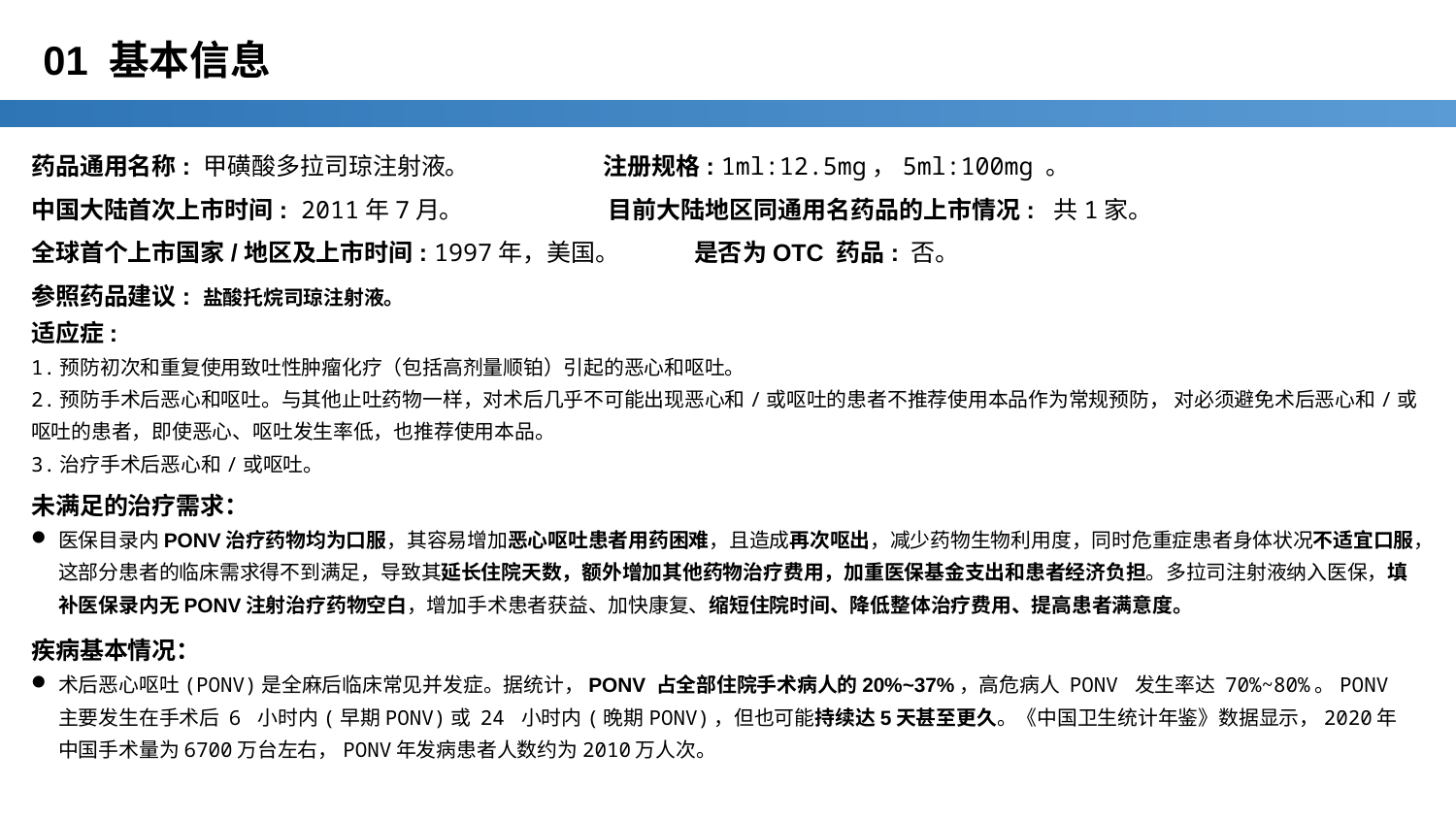

# 01 基本信息
药品通用名称: 甲磺酸多拉司琼注射液。                         注册规格: 1ml:12.5mg，5ml:100mg 。
中国大陆首次上市时间:  2011年7月。                           目前大陆地区同通用名药品的上市情况:  共1家。
全球首个上市国家/地区及上市时间: 1997年，美国。              是否为OTC 药品: 否。
参照药品建议: 盐酸托烷司琼注射液。
适应症:
1.预防初次和重复使用致吐性肿瘤化疗（包括高剂量顺铂）引起的恶心和呕吐。
2.预防手术后恶心和呕吐。与其他止吐药物一样，对术后几乎不可能出现恶心和/或呕吐的患者不推荐使用本品作为常规预防， 对必须避免术后恶心和/或呕吐的患者，即使恶心、呕吐发生率低，也推荐使用本品。
3.治疗手术后恶心和/或呕吐。
未满足的治疗需求：
医保目录内PONV治疗药物均为口服，其容易增加恶心呕吐患者用药困难，且造成再次呕出，减少药物生物利用度，同时危重症患者身体状况不适宜口服，这部分患者的临床需求得不到满足，导致其延长住院天数，额外增加其他药物治疗费用，加重医保基金支出和患者经济负担。多拉司注射液纳入医保，填补医保录内无PONV注射治疗药物空白，增加手术患者获益、加快康复、缩短住院时间、降低整体治疗费用、提高患者满意度。
疾病基本情况：
术后恶心呕吐(PONV)是全麻后临床常见并发症。据统计，PONV 占全部住院手术病人的20%~37%，高危病人 PONV 发生率达 70%~80%。PONV 主要发生在手术后 6 小时内(早期PONV)或 24 小时内(晚期PONV)，但也可能持续达5天甚至更久。《中国卫生统计年鉴》数据显示，2020年中国手术量为6700万台左右，PONV年发病患者人数约为2010万人次。